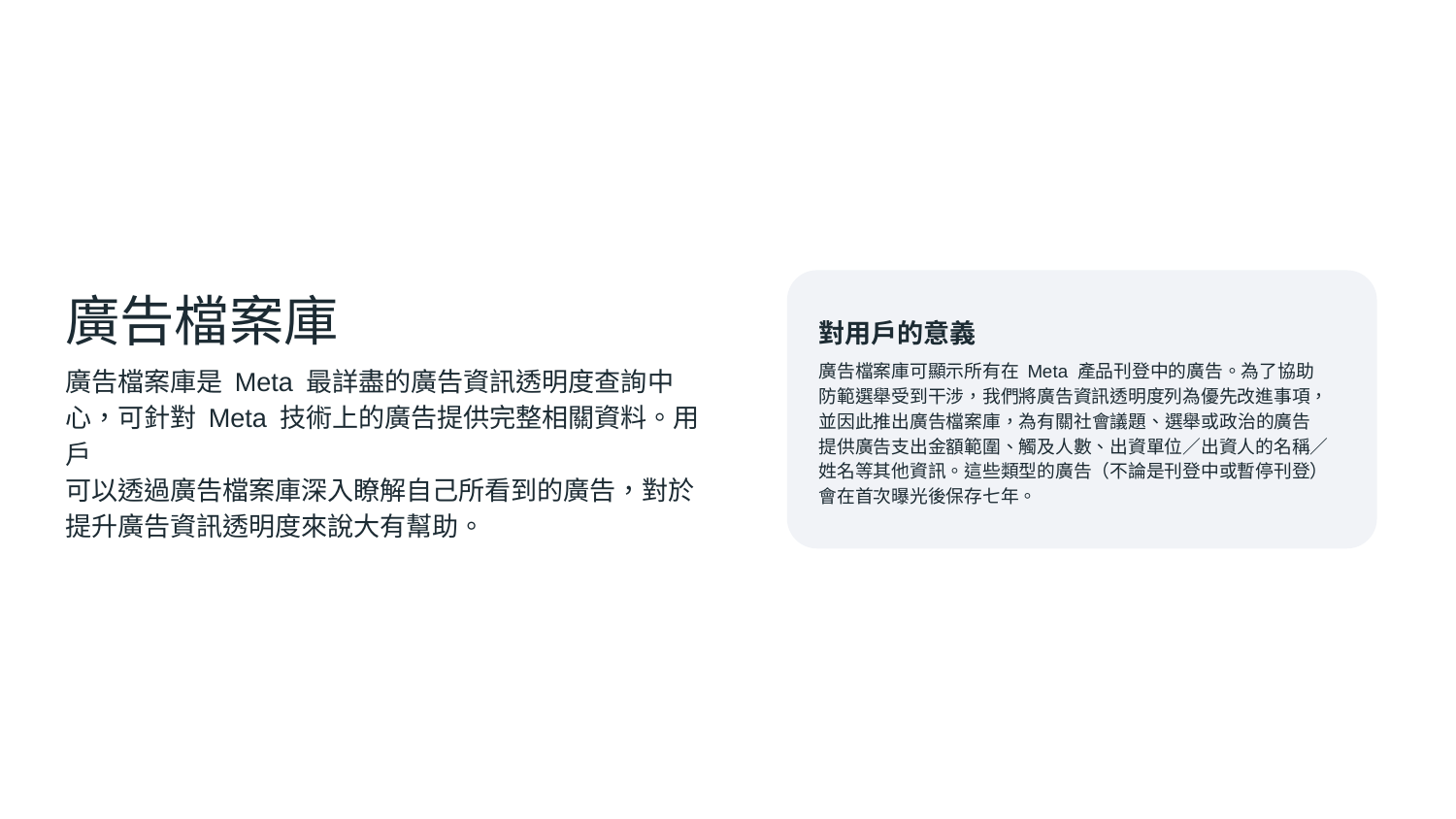

廣告檔案庫
廣告檔案庫是 Meta 最詳盡的廣告資訊透明度查詢中心，可針對 Meta 技術上的廣告提供完整相關資料。用戶
可以透過廣告檔案庫深入瞭解自己所看到的廣告，對於提升廣告資訊透明度來說大有幫助。

對用戶的意義
廣告檔案庫可顯示所有在 Meta 產品刊登中的廣告。為了協助
防範選舉受到干涉，我們將廣告資訊透明度列為優先改進事項，並因此推出廣告檔案庫，為有關社會議題、選舉或政治的廣告
提供廣告支出金額範圍、觸及人數、出資單位／出資人的名稱／姓名等其他資訊。這些類型的廣告（不論是刊登中或暫停刊登）會在首次曝光後保存七年。